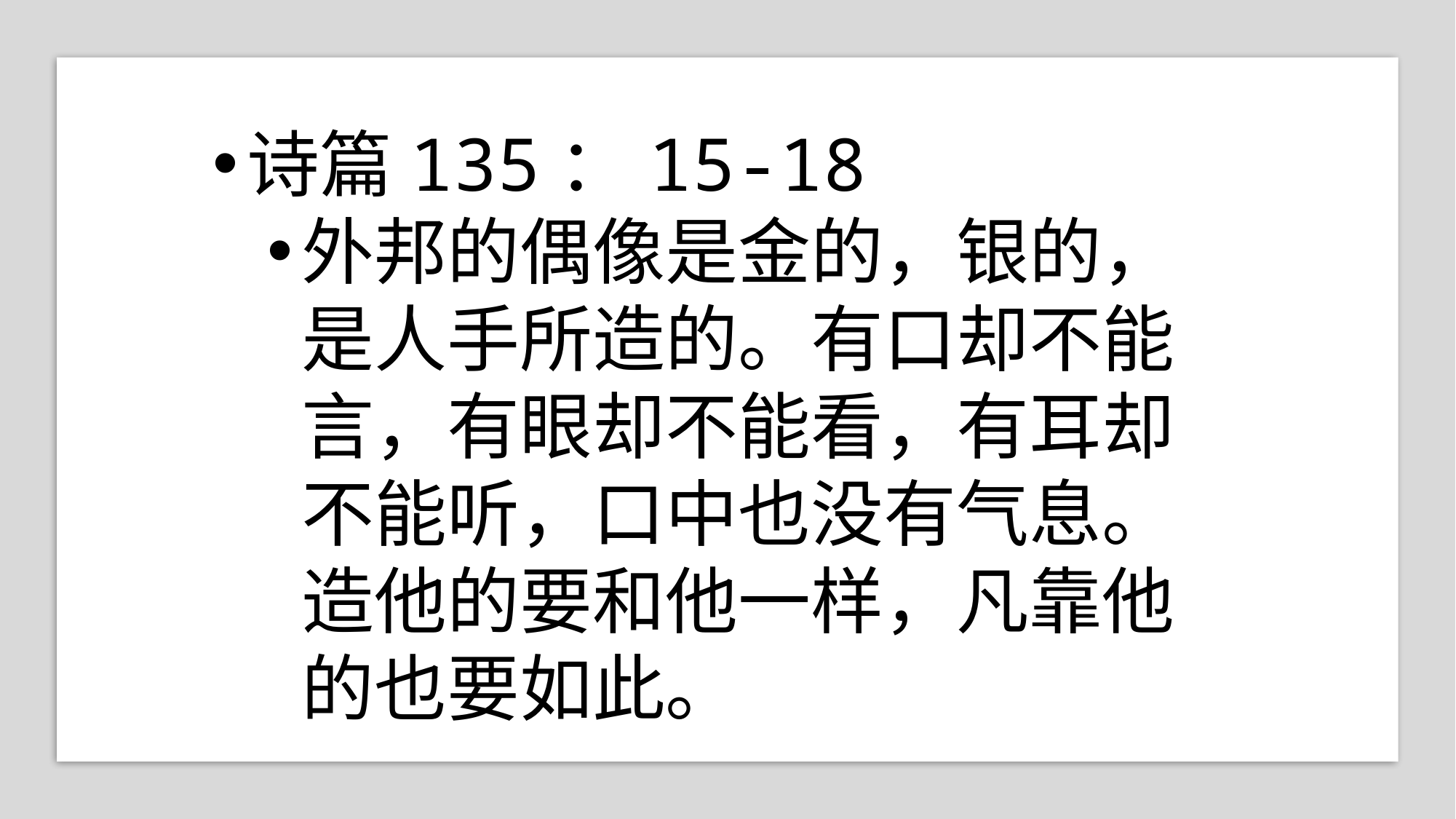

诗篇135：15-18
外邦的偶像是金的，银的，是人手所造的。有口却不能言，有眼却不能看，有耳却不能听，口中也没有气息。造他的要和他一样，凡靠他的也要如此。
10